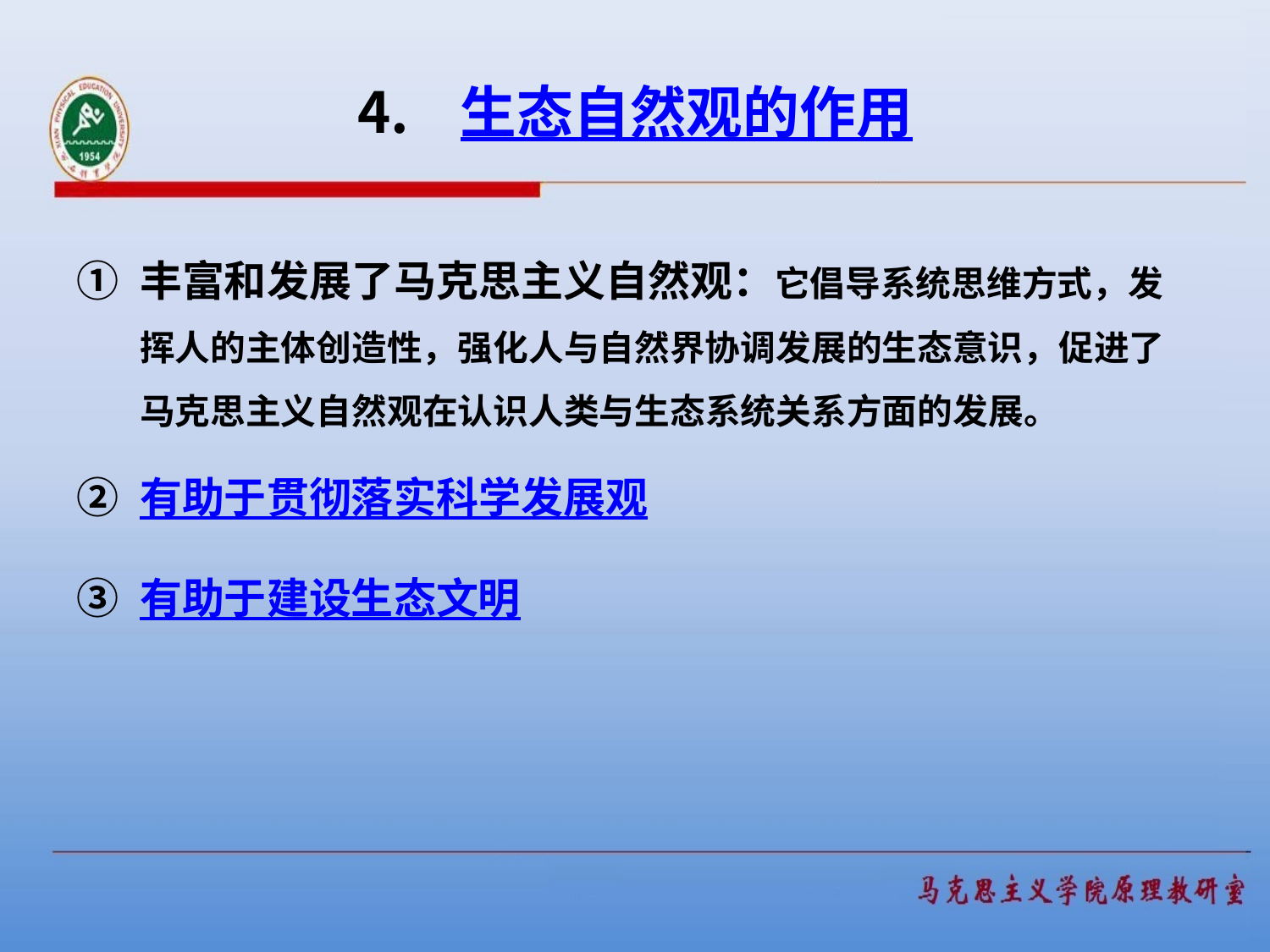

# 生态自然观的作用
丰富和发展了马克思主义自然观：它倡导系统思维方式，发挥人的主体创造性，强化人与自然界协调发展的生态意识，促进了马克思主义自然观在认识人类与生态系统关系方面的发展。
有助于贯彻落实科学发展观
有助于建设生态文明